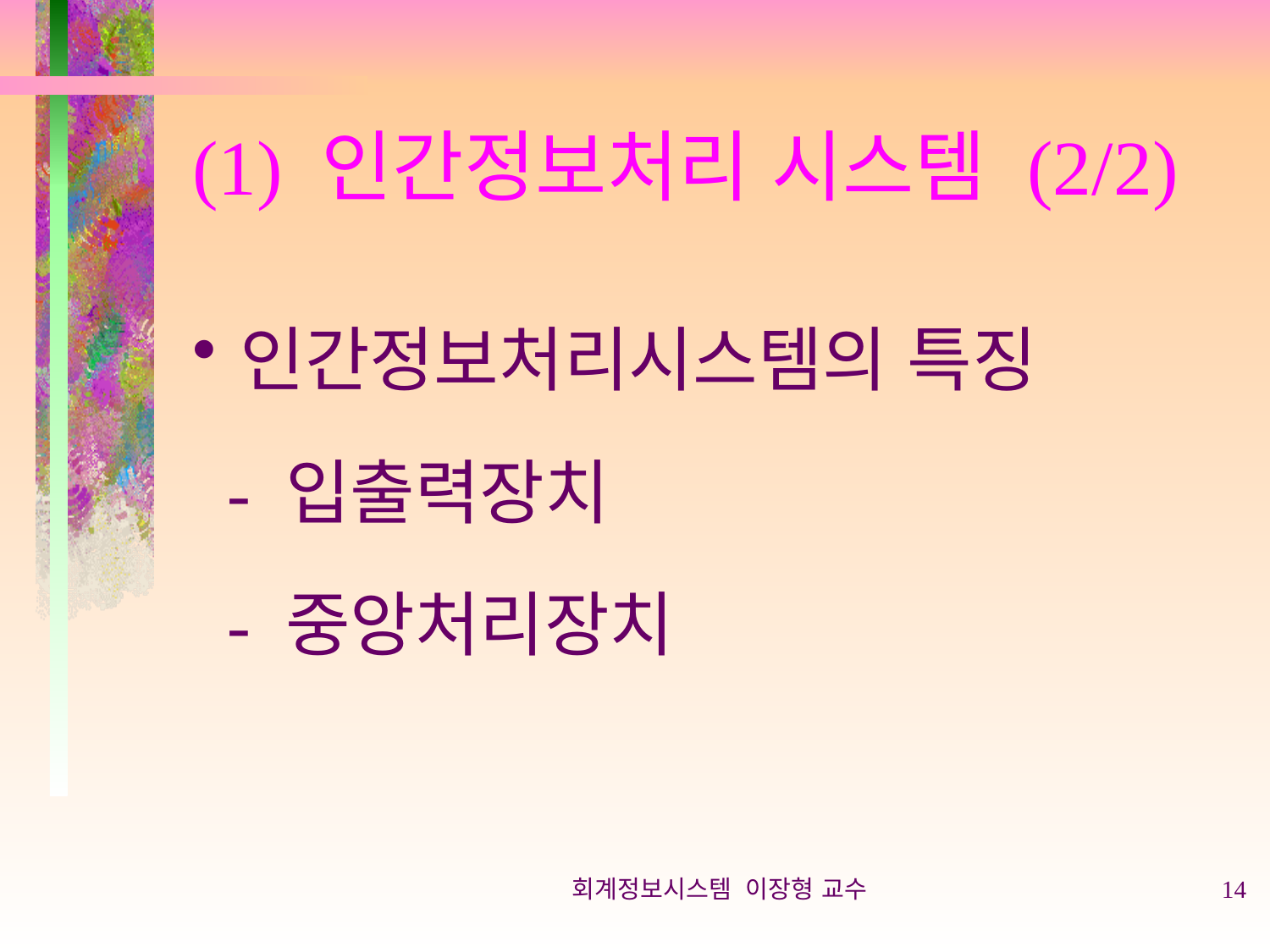

# (1) 인간정보처리 시스템 (2/2)
인간정보처리시스템의 특징
  - 입출력장치
  - 중앙처리장치
회계정보시스템  이장형 교수
14